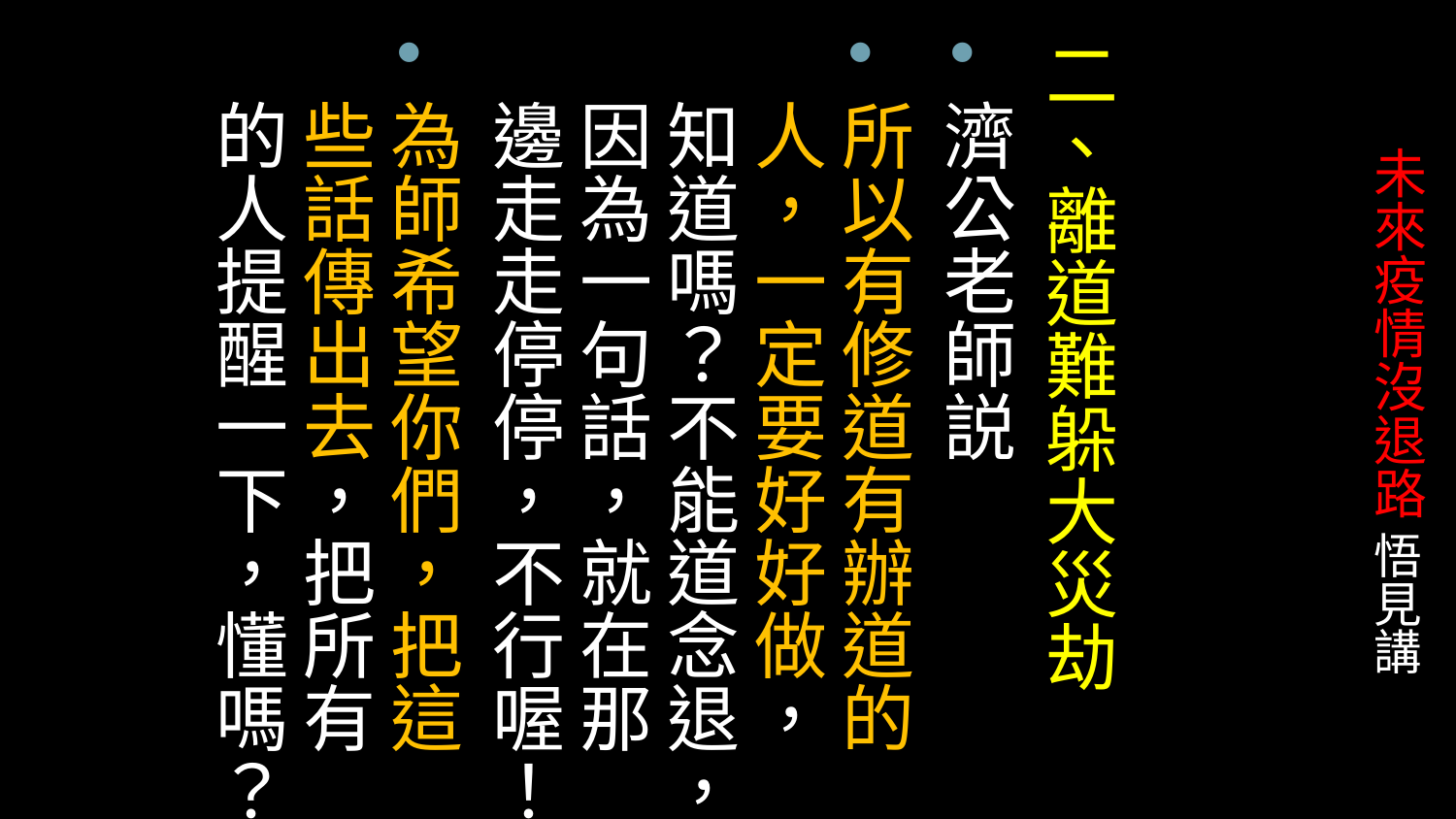

二、離道難躲大災劫
濟公老師説
所以有修道有辦道的人，一定要好好做，知道嗎？不能道念退，因為一句話，就在那邊走走停停，不行喔！
為師希望你們，把這些話傳出去，把所有的人提醒一下，懂嗎？

# 未來疫情沒退路 悟見講